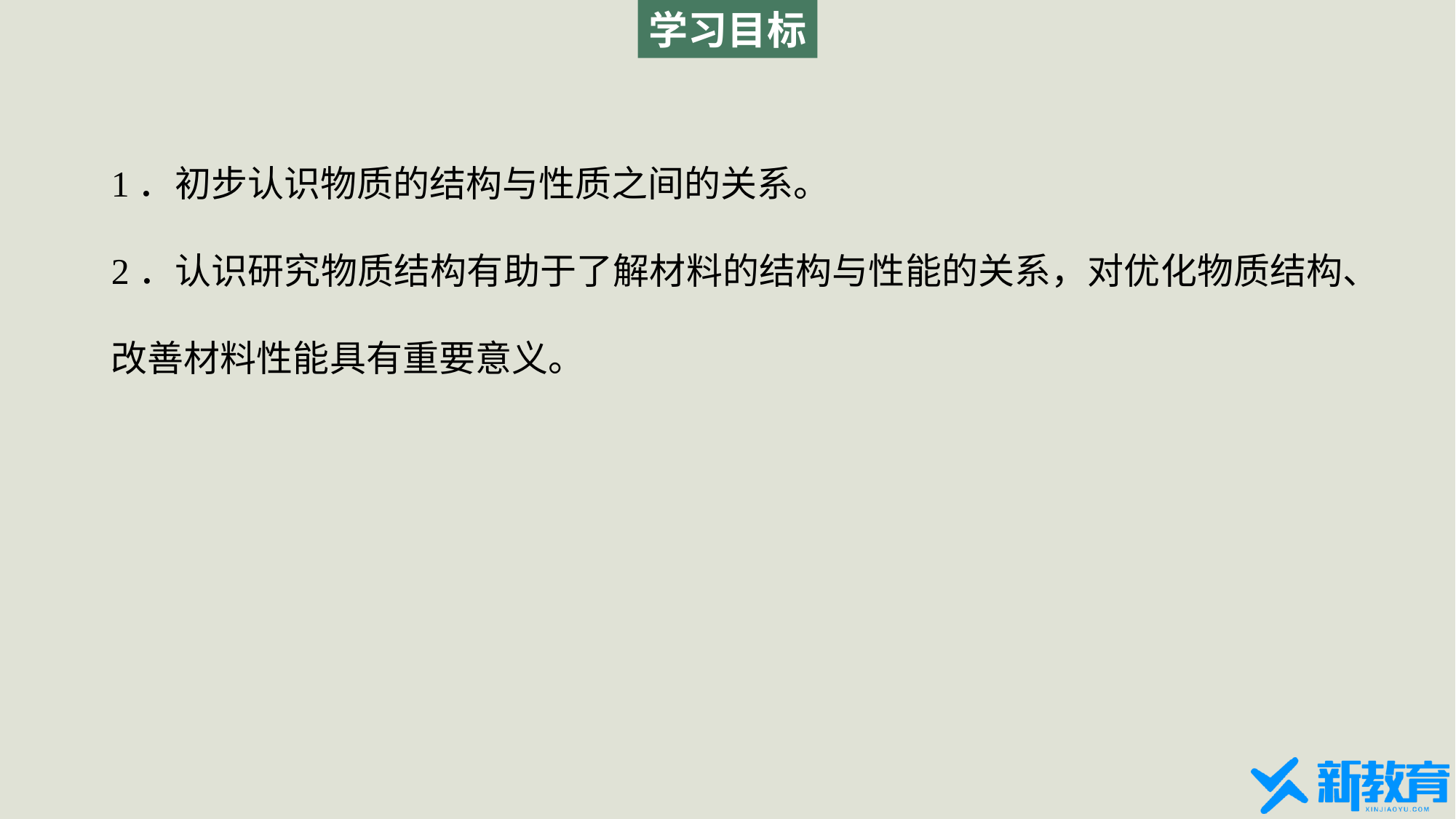

学习目标
1．初步认识物质的结构与性质之间的关系。
2．认识研究物质结构有助于了解材料的结构与性能的关系，对优化物质结构、改善材料性能具有重要意义。